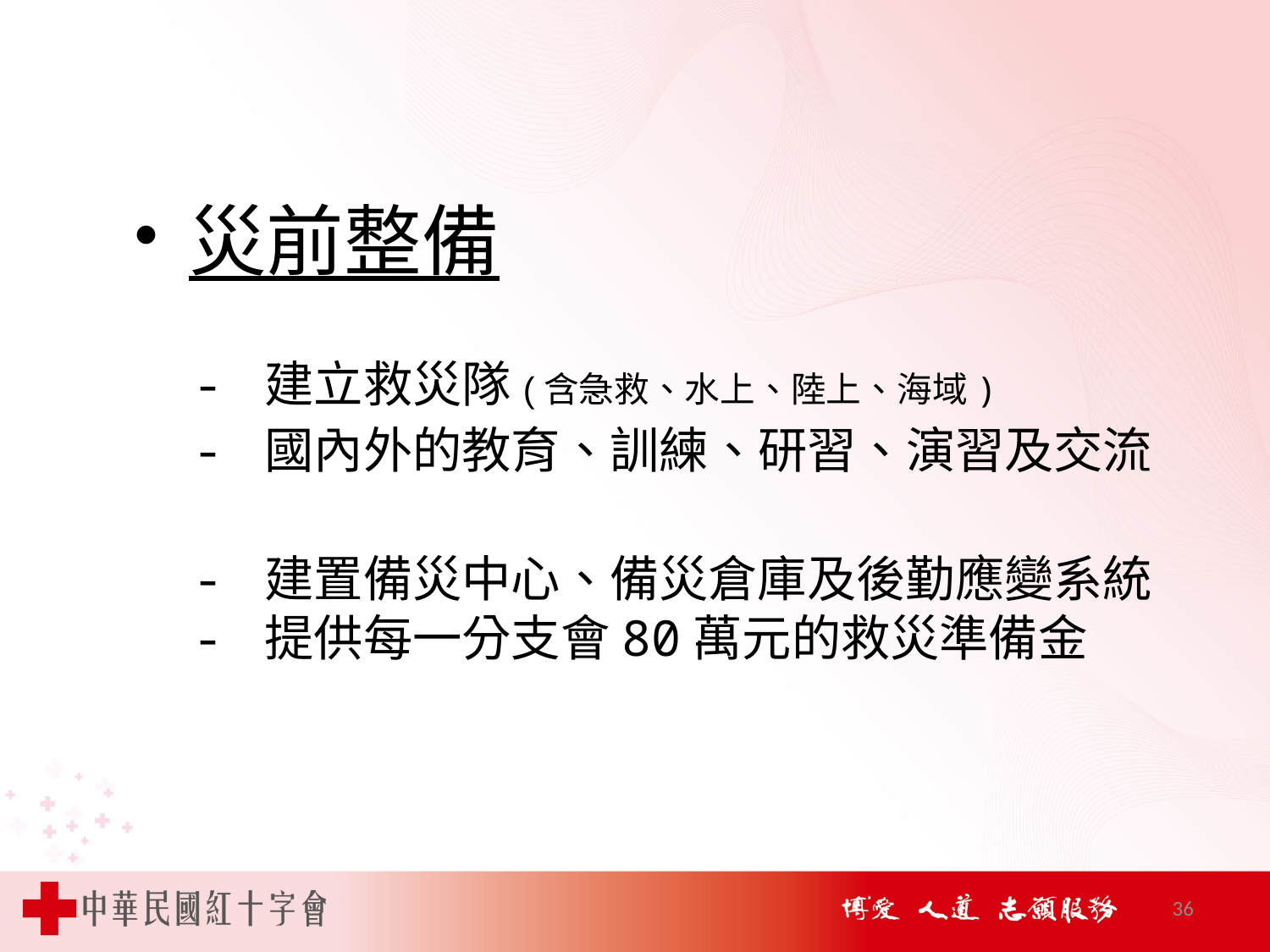

災前整備

  - 建立救災隊(含急救、水上、陸上、海域)
  - 國內外的教育、訓練、研習、演習及交流
  - 建置備災中心、備災倉庫及後勤應變系統
  - 提供每一分支會80萬元的救災準備金

36